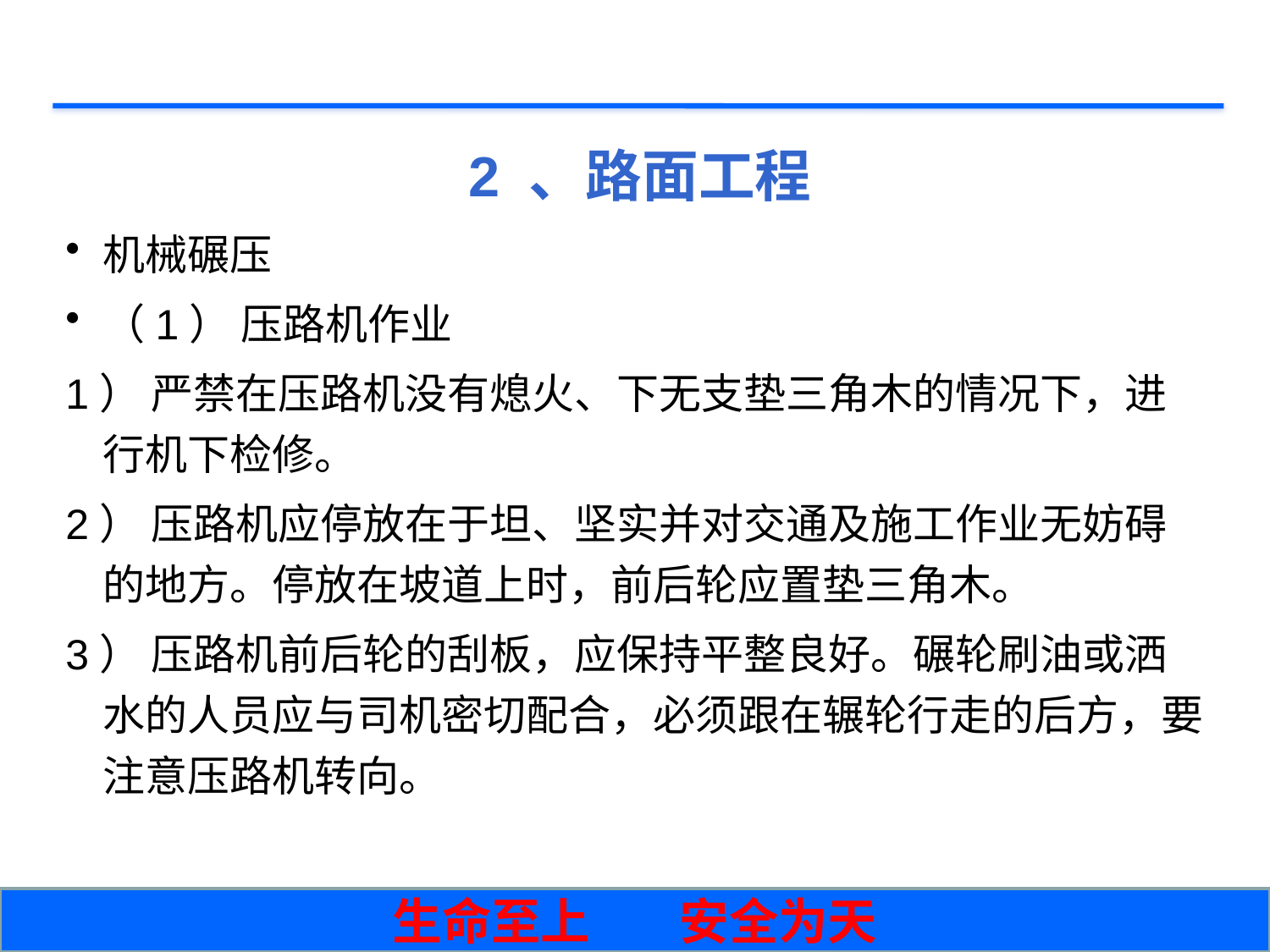

# 2 、路面工程
机械碾压
（1） 压路机作业
1） 严禁在压路机没有熄火、下无支垫三角木的情况下，进行机下检修。
2） 压路机应停放在于坦、坚实并对交通及施工作业无妨碍的地方。停放在坡道上时，前后轮应置垫三角木。
3） 压路机前后轮的刮板，应保持平整良好。碾轮刷油或洒水的人员应与司机密切配合，必须跟在辗轮行走的后方，要注意压路机转向。